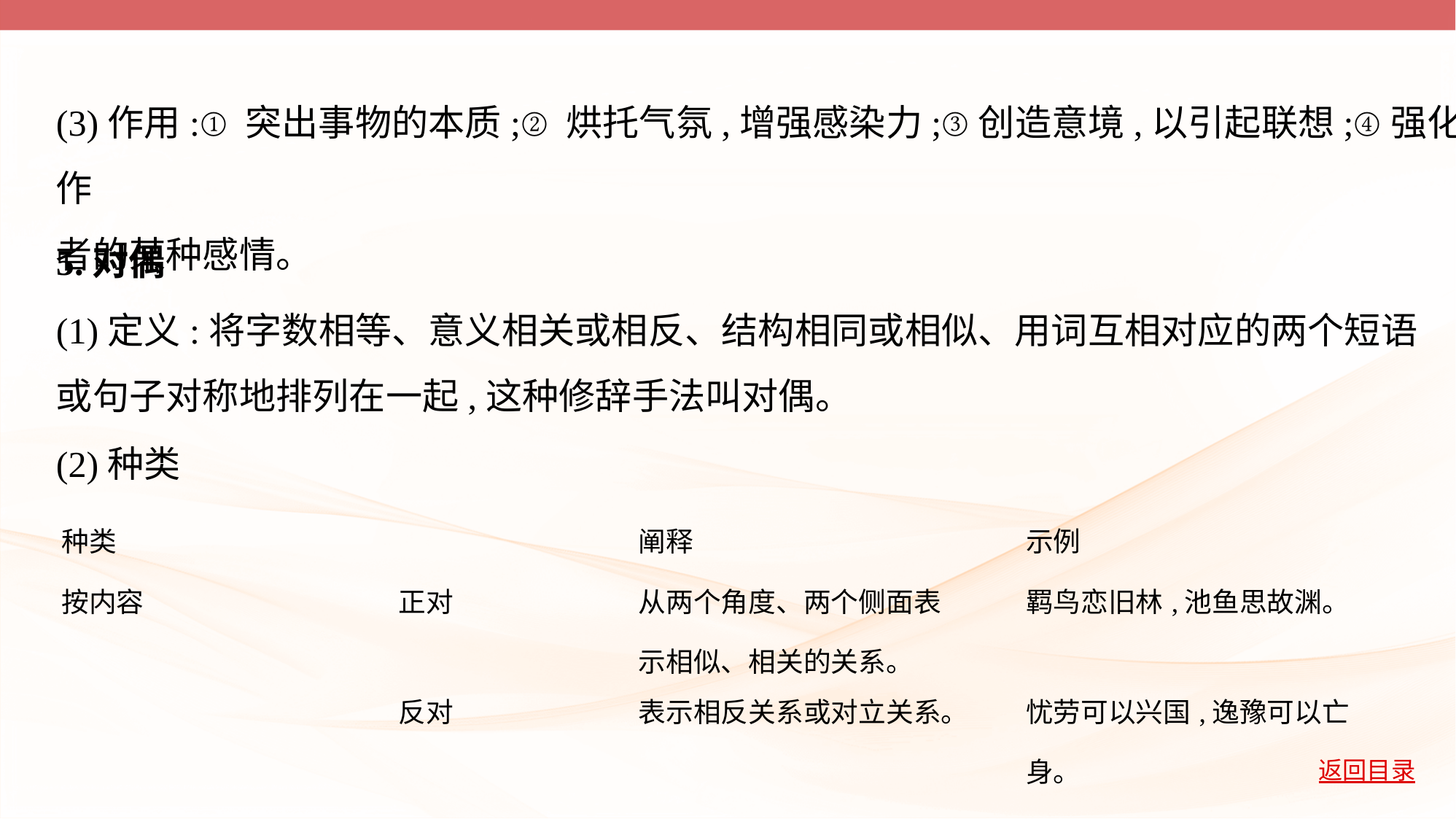

(3)作用:①突出事物的本质;②烘托气氛,增强感染力;③创造意境,以引起联想;④强化作
者的某种感情。
5.对偶
(1)定义:将字数相等、意义相关或相反、结构相同或相似、用词互相对应的两个短语
或句子对称地排列在一起,这种修辞手法叫对偶。
(2)种类
| 种类 |  | 阐释 | 示例 |
| --- | --- | --- | --- |
| 按内容 | 正对 | 从两个角度、两个侧面表 示相似、相关的关系。 | 羁鸟恋旧林,池鱼思故渊。 |
|  | 反对 | 表示相反关系或对立关系。 | 忧劳可以兴国,逸豫可以亡身。 |